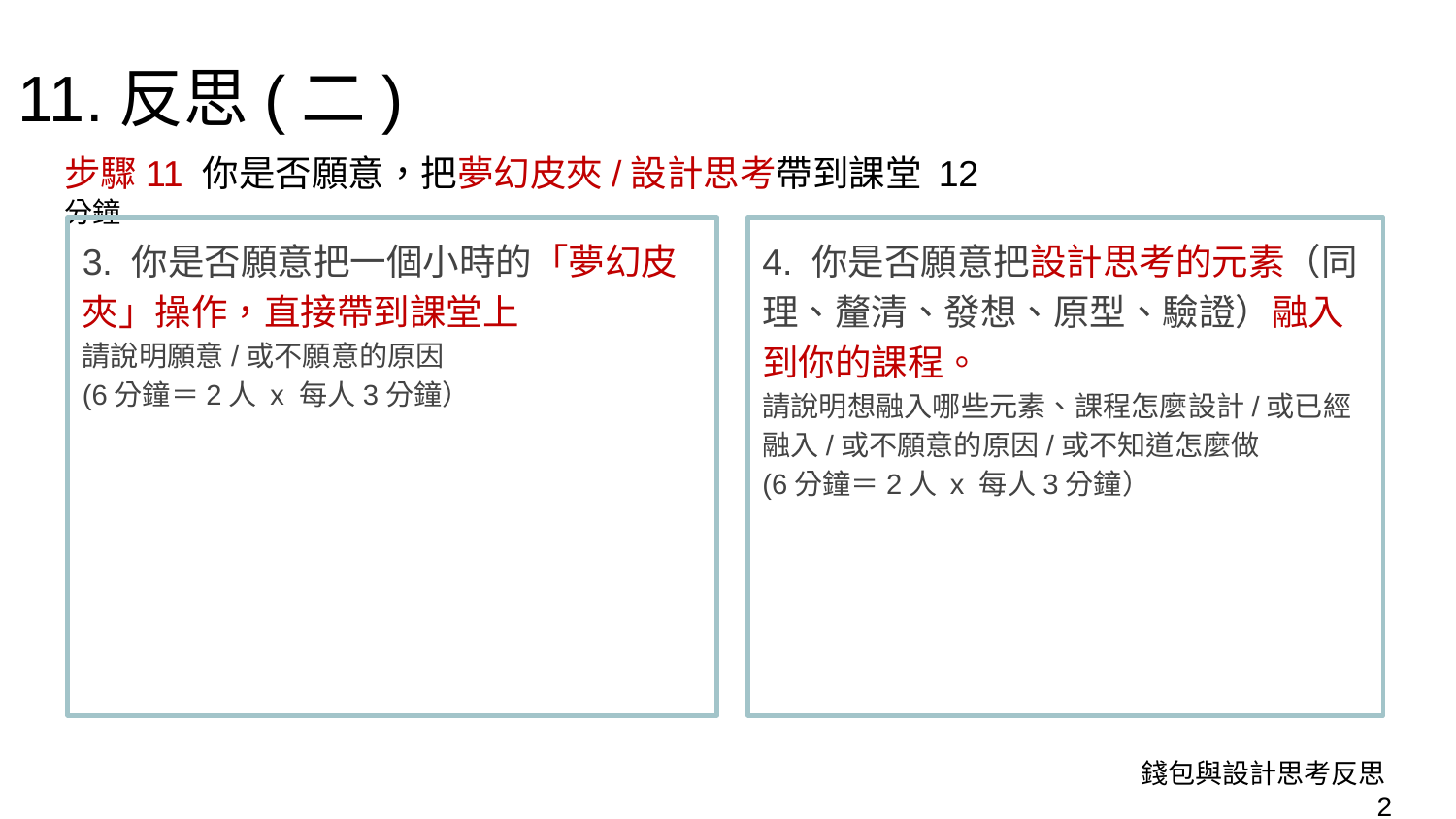

11.反思(二)
步驟11 你是否願意，把夢幻皮夾/設計思考帶到課堂 12分鐘
3. 你是否願意把一個小時的「夢幻皮夾」操作，直接帶到課堂上
請說明願意/或不願意的原因
(6分鐘＝2人 x 每人3分鐘）
4. 你是否願意把設計思考的元素（同理、釐清、發想、原型、驗證）融入到你的課程。
請說明想融入哪些元素、課程怎麼設計/或已經融入/或不願意的原因/或不知道怎麼做
(6分鐘＝2人 x 每人3分鐘）

錢包與設計思考反思2